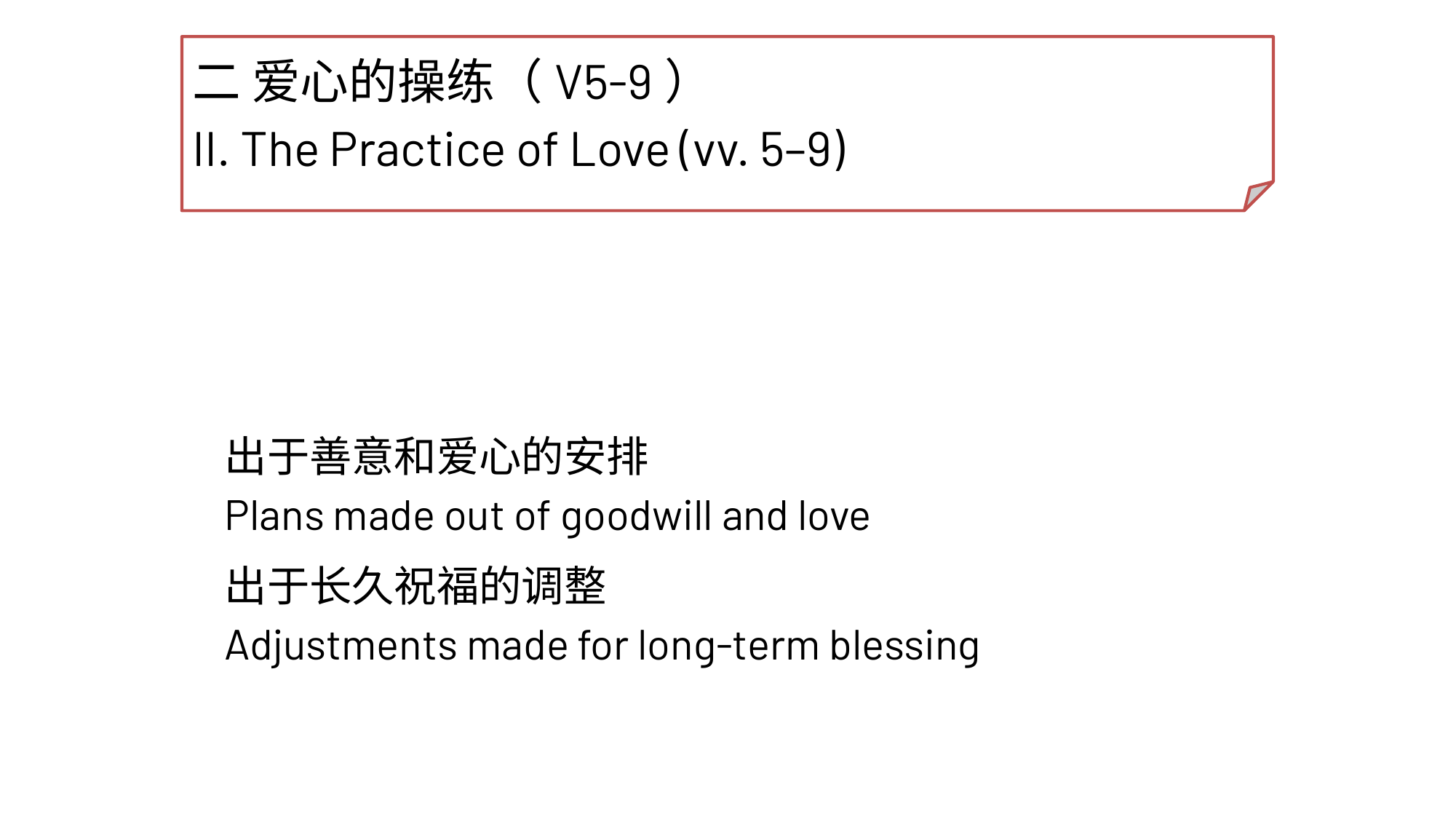

二 爱心的操练（V5-9）
II. The Practice of Love (vv. 5–9)
出于善意和爱心的安排
Plans made out of goodwill and love
出于长久祝福的调整
Adjustments made for long-term blessing